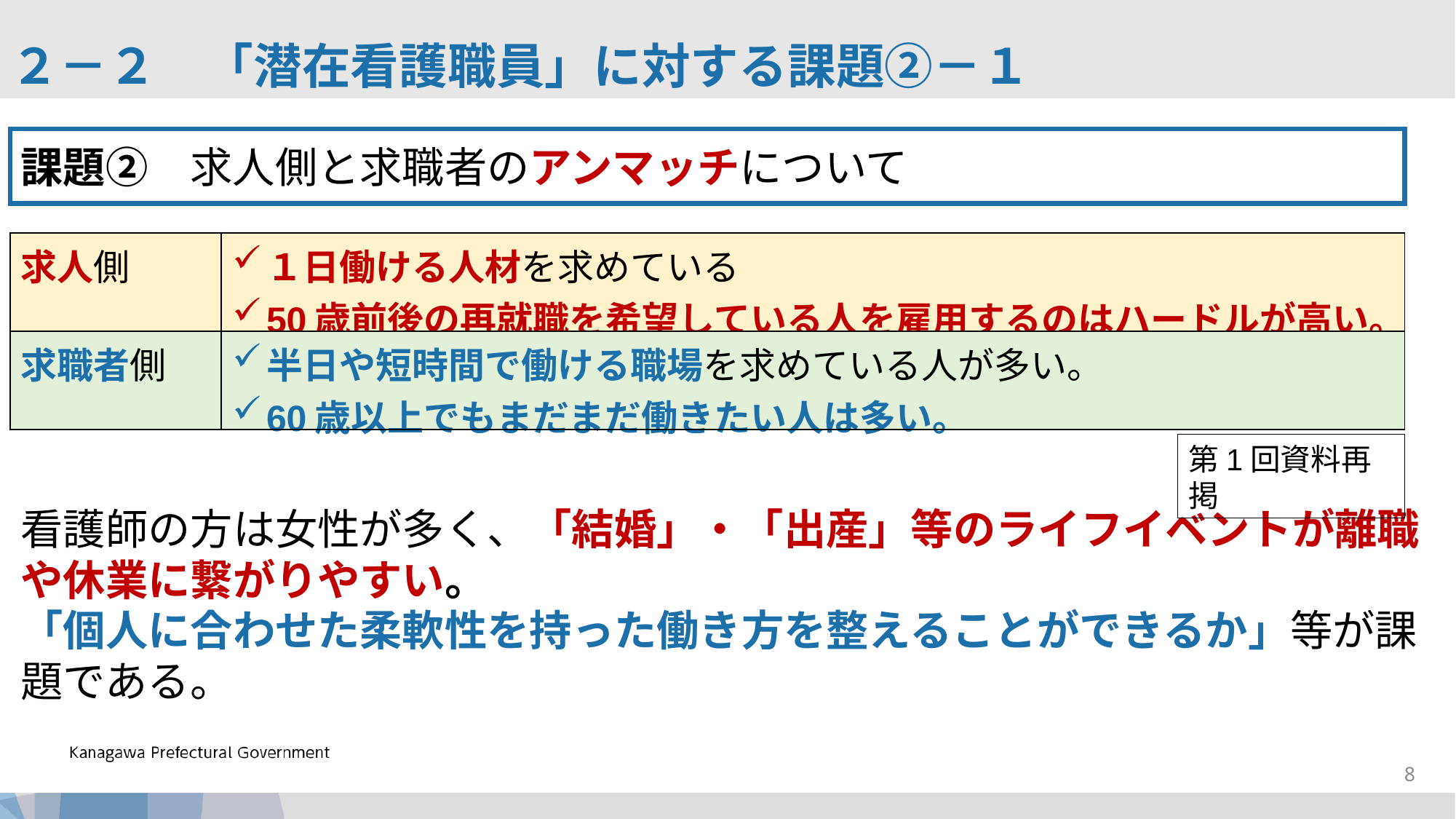

２－２　「潜在看護職員」に対する課題②－１
課題②　求人側と求職者のアンマッチについて
| 求人側 | １日働ける人材を求めている 50歳前後の再就職を希望している人を雇用するのはハードルが高い。 |
| --- | --- |
| 求職者側 | 半日や短時間で働ける職場を求めている人が多い。 60歳以上でもまだまだ働きたい人は多い。 |
第1回資料再掲
看護師の方は女性が多く、「結婚」・「出産」等のライフイベントが離職や休業に繋がりやすい。
「個人に合わせた柔軟性を持った働き方を整えることができるか」等が課題である。
8